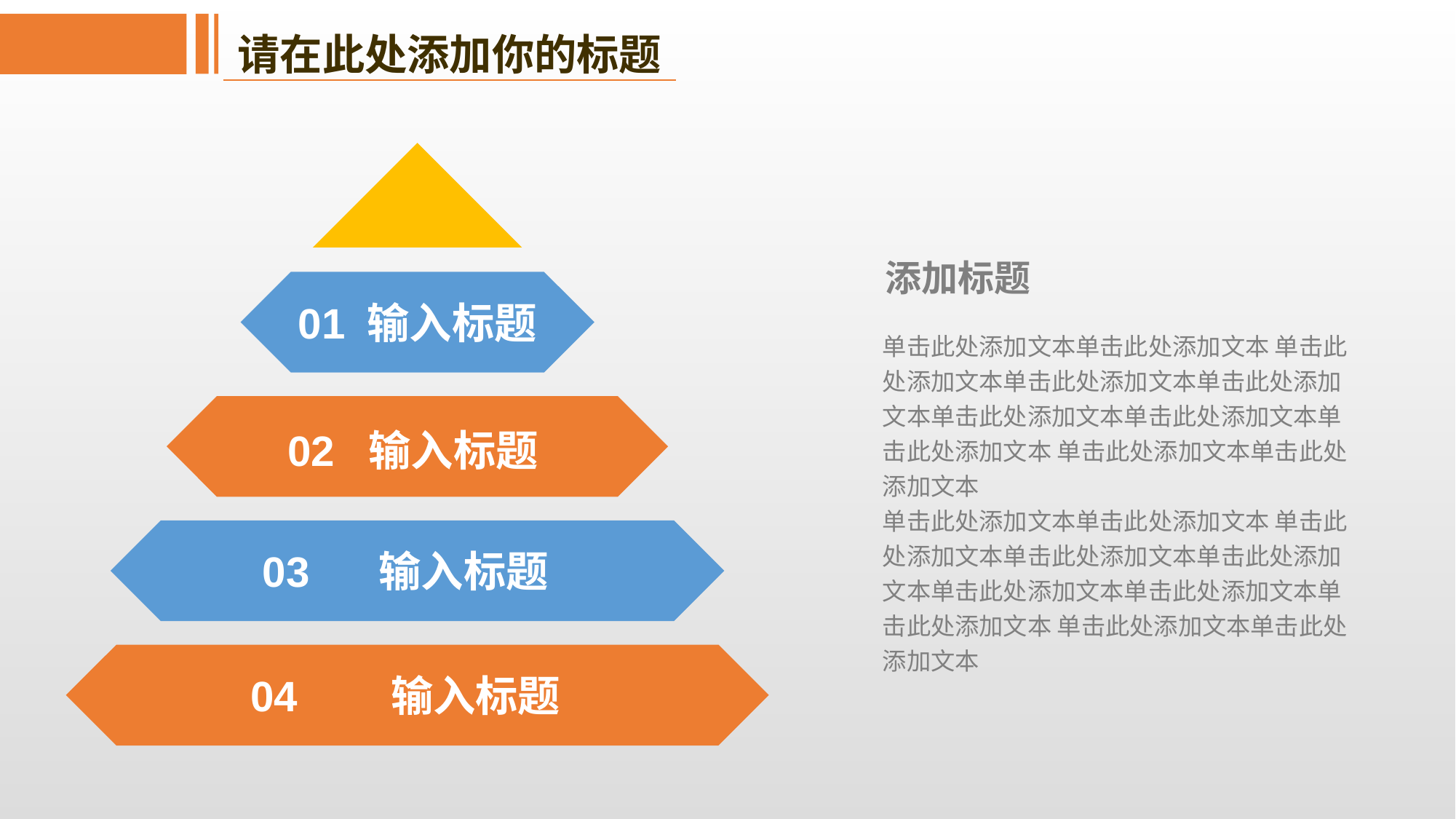

请在此处添加你的标题

添加标题
单击此处添加文本单击此处添加文本 单击此处添加文本单击此处添加文本单击此处添加文本单击此处添加文本单击此处添加文本单击此处添加文本 单击此处添加文本单击此处添加文本
单击此处添加文本单击此处添加文本 单击此处添加文本单击此处添加文本单击此处添加文本单击此处添加文本单击此处添加文本单击此处添加文本 单击此处添加文本单击此处添加文本

01 输入标题

02  输入标题

03     输入标题

04       输入标题